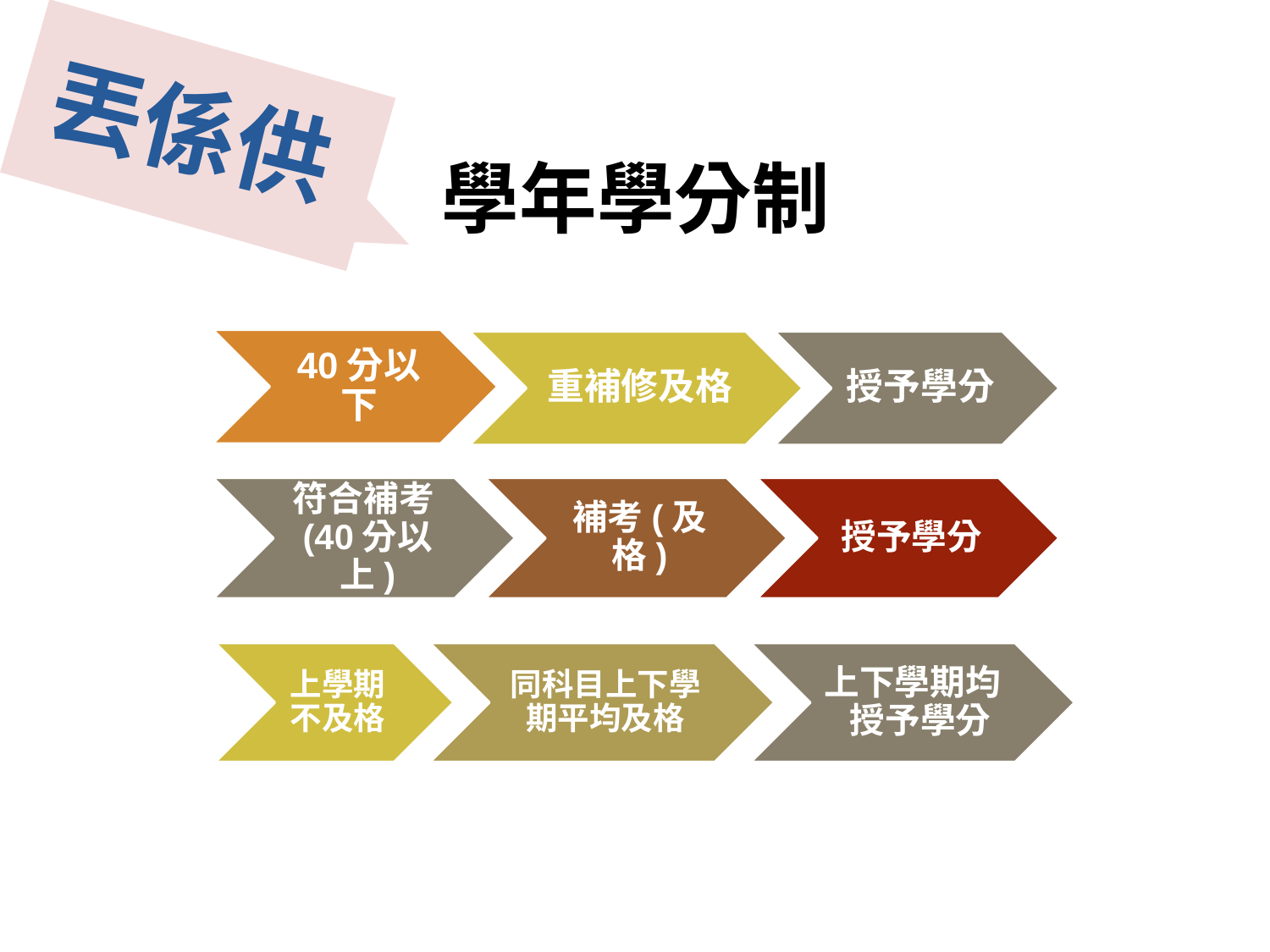

丟係供
40分以下
重補修及格
授予學分
# 學年學分制

符合補考(40分以上)
補考(及格)
授予學分
上學期不及格
同科目上下學期平均及格
上下學期均   授予學分